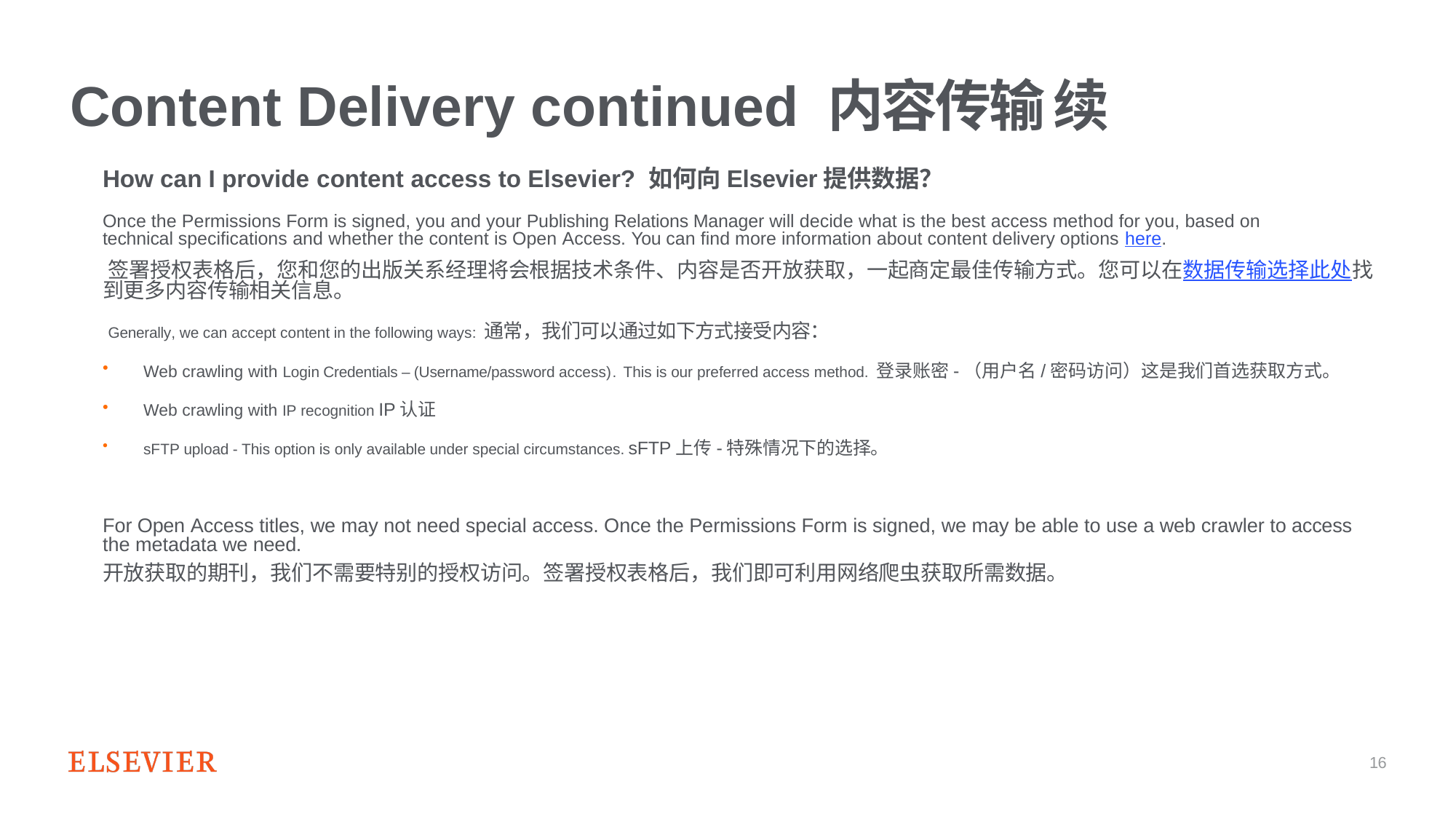

# Content Delivery continued 内容传输 续
How can I provide content access to Elsevier? 如何向Elsevier提供数据？
Once the Permissions Form is signed, you and your Publishing Relations Manager will decide what is the best access method for you, based on technical specifications and whether the content is Open Access. You can find more information about content delivery options here.
签署授权表格后，您和您的出版关系经理将会根据技术条件、内容是否开放获取，一起商定最佳传输方式。您可以在数据传输选择此处找到更多内容传输相关信息。
Generally, we can accept content in the following ways: 通常，我们可以通过如下方式接受内容：
Web crawling with Login Credentials – (Username/password access). This is our preferred access method. 登录账密-（用户名/密码访问）这是我们首选获取方式。
Web crawling with IP recognition IP认证
sFTP upload - This option is only available under special circumstances. sFTP上传-特殊情况下的选择。
For Open Access titles, we may not need special access. Once the Permissions Form is signed, we may be able to use a web crawler to access the metadata we need.
开放获取的期刊，我们不需要特别的授权访问。签署授权表格后，我们即可利用网络爬虫获取所需数据。
16